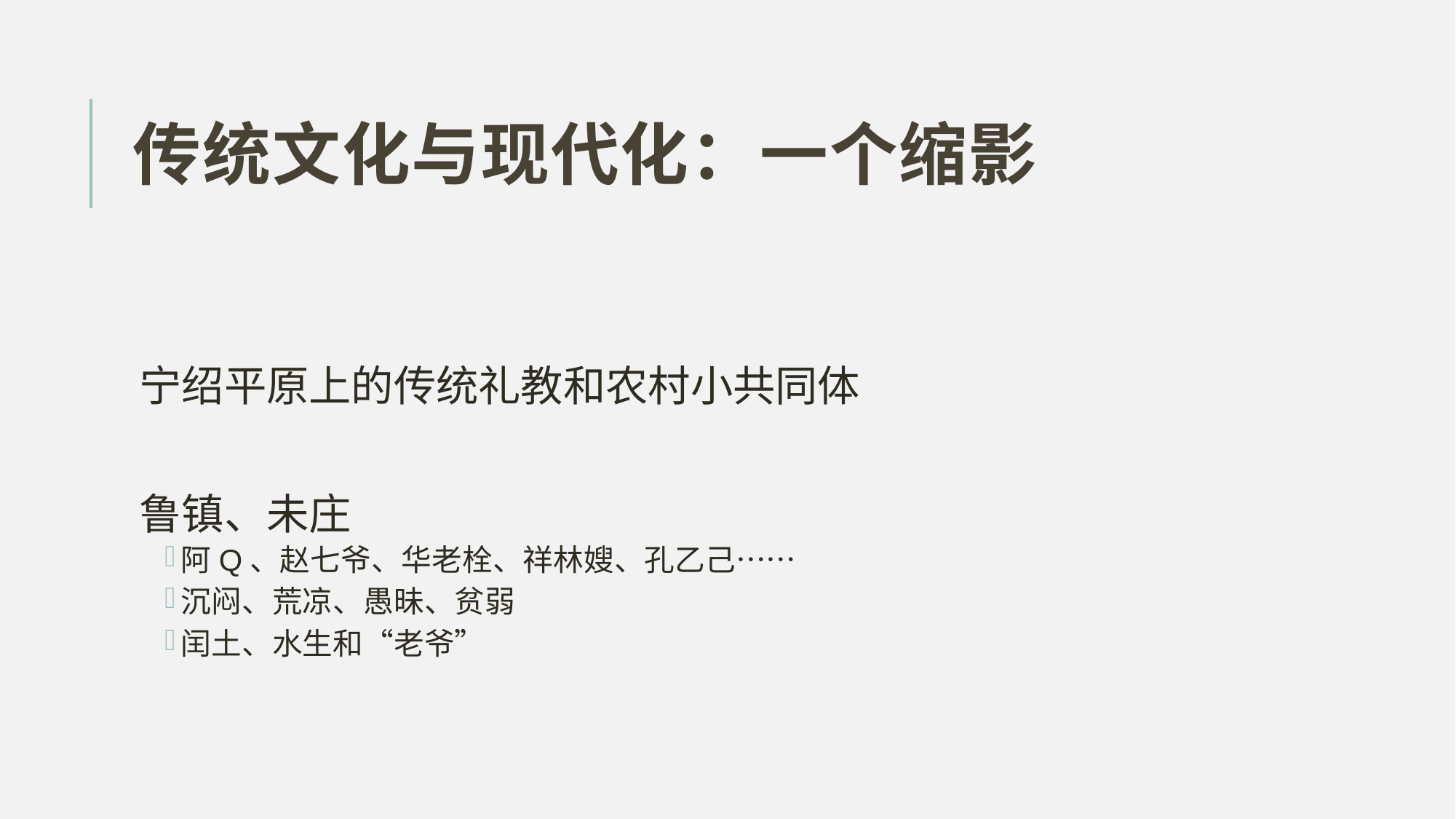

# 传统文化与现代化：一个缩影
宁绍平原上的传统礼教和农村小共同体

鲁镇、未庄
阿Q、赵七爷、华老栓、祥林嫂、孔乙己……
沉闷、荒凉、愚昧、贫弱
闰土、水生和“老爷”